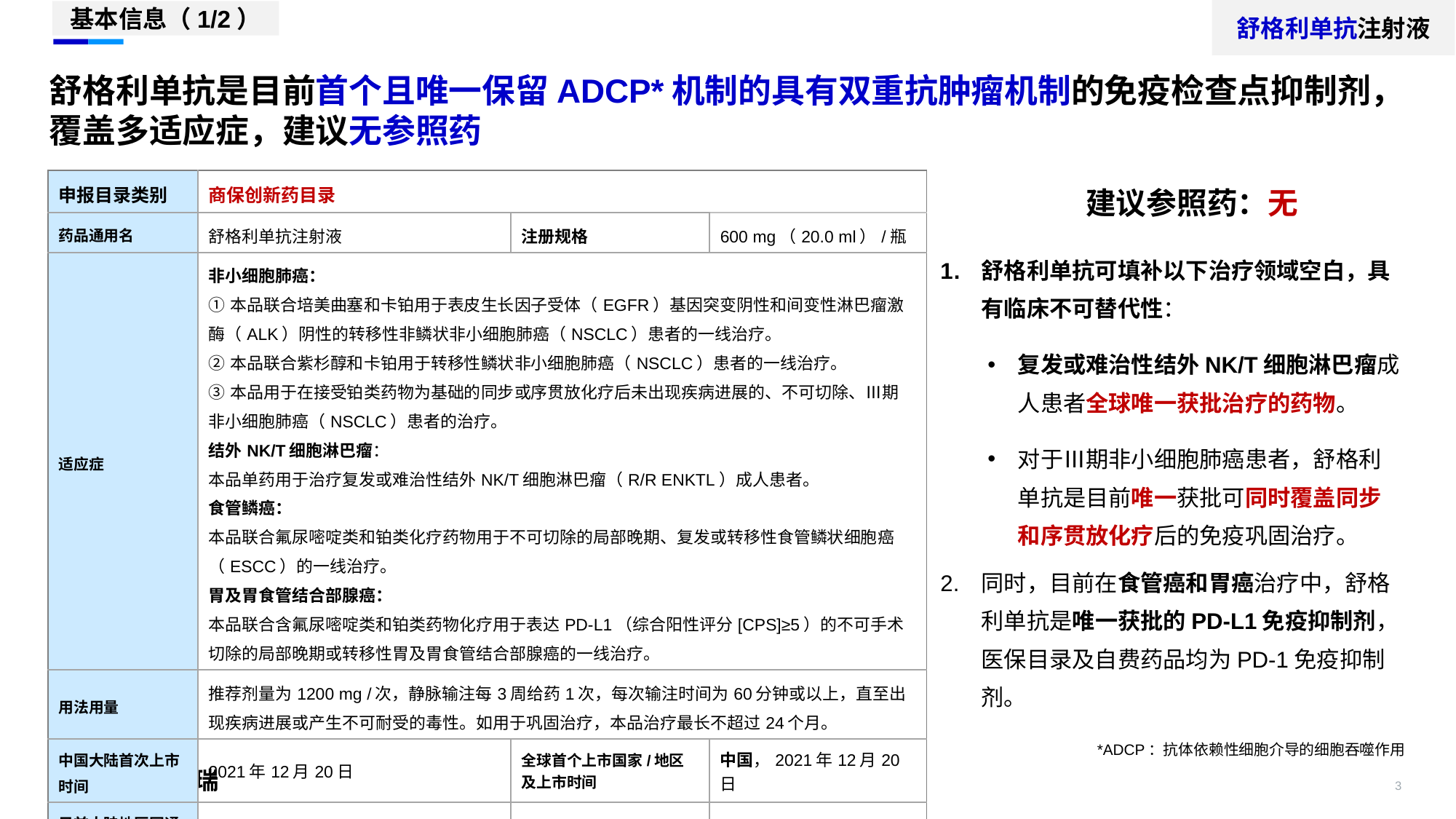

舒格利单抗注射液
基本信息（1/2）
舒格利单抗是目前首个且唯一保留ADCP*机制的具有双重抗肿瘤机制的免疫检查点抑制剂，覆盖多适应症，建议无参照药
| 申报目录类别 | 商保创新药目录 |  |  |
| --- | --- | --- | --- |
| 药品通用名 | 舒格利单抗注射液 | 注册规格 | 600 mg（20.0 ml）/瓶 |
| 适应症 | 非小细胞肺癌： ①本品联合培美曲塞和卡铂用于表皮生长因子受体（EGFR）基因突变阴性和间变性淋巴瘤激酶（ALK）阴性的转移性非鳞状非小细胞肺癌（NSCLC）患者的一线治疗。 ②本品联合紫杉醇和卡铂用于转移性鳞状非小细胞肺癌（NSCLC）患者的一线治疗。 ③本品用于在接受铂类药物为基础的同步或序贯放化疗后未出现疾病进展的、不可切除、Ⅲ期非小细胞肺癌（NSCLC）患者的治疗。 结外NK/T细胞淋巴瘤： 本品单药用于治疗复发或难治性结外NK/T细胞淋巴瘤（R/R ENKTL）成人患者。 食管鳞癌： 本品联合氟尿嘧啶类和铂类化疗药物用于不可切除的局部晚期、复发或转移性食管鳞状细胞癌（ESCC）的一线治疗。 胃及胃食管结合部腺癌： 本品联合含氟尿嘧啶类和铂类药物化疗用于表达PD-L1（综合阳性评分[CPS]≥5）的不可手术切除的局部晚期或转移性胃及胃食管结合部腺癌的一线治疗。 |  |  |
| 用法用量 | 推荐剂量为1200 mg /次，静脉输注每3周给药1次，每次输注时间为60分钟或以上，直至出现疾病进展或产生不可耐受的毒性。如用于巩固治疗，本品治疗最长不超过24个月。 |  |  |
| 中国大陆首次上市时间 | 2021年12月20日 | 全球首个上市国家/地区及上市时间 | 中国，2021年12月20日 |
| 目前大陆地区同通用名药品上市情况 | 独家，物质专利至2036年 | 是否为OTC药品 | 否 |
建议参照药：无
舒格利单抗可填补以下治疗领域空白，具有临床不可替代性：
复发或难治性结外NK/T细胞淋巴瘤成人患者全球唯一获批治疗的药物。
对于Ⅲ期非小细胞肺癌患者，舒格利单抗是目前唯一获批可同时覆盖同步和序贯放化疗后的免疫巩固治疗。
同时，目前在食管癌和胃癌治疗中，舒格利单抗是唯一获批的PD-L1免疫抑制剂，医保目录及自费药品均为PD-1免疫抑制剂。
*ADCP：抗体依赖性细胞介导的细胞吞噬作用